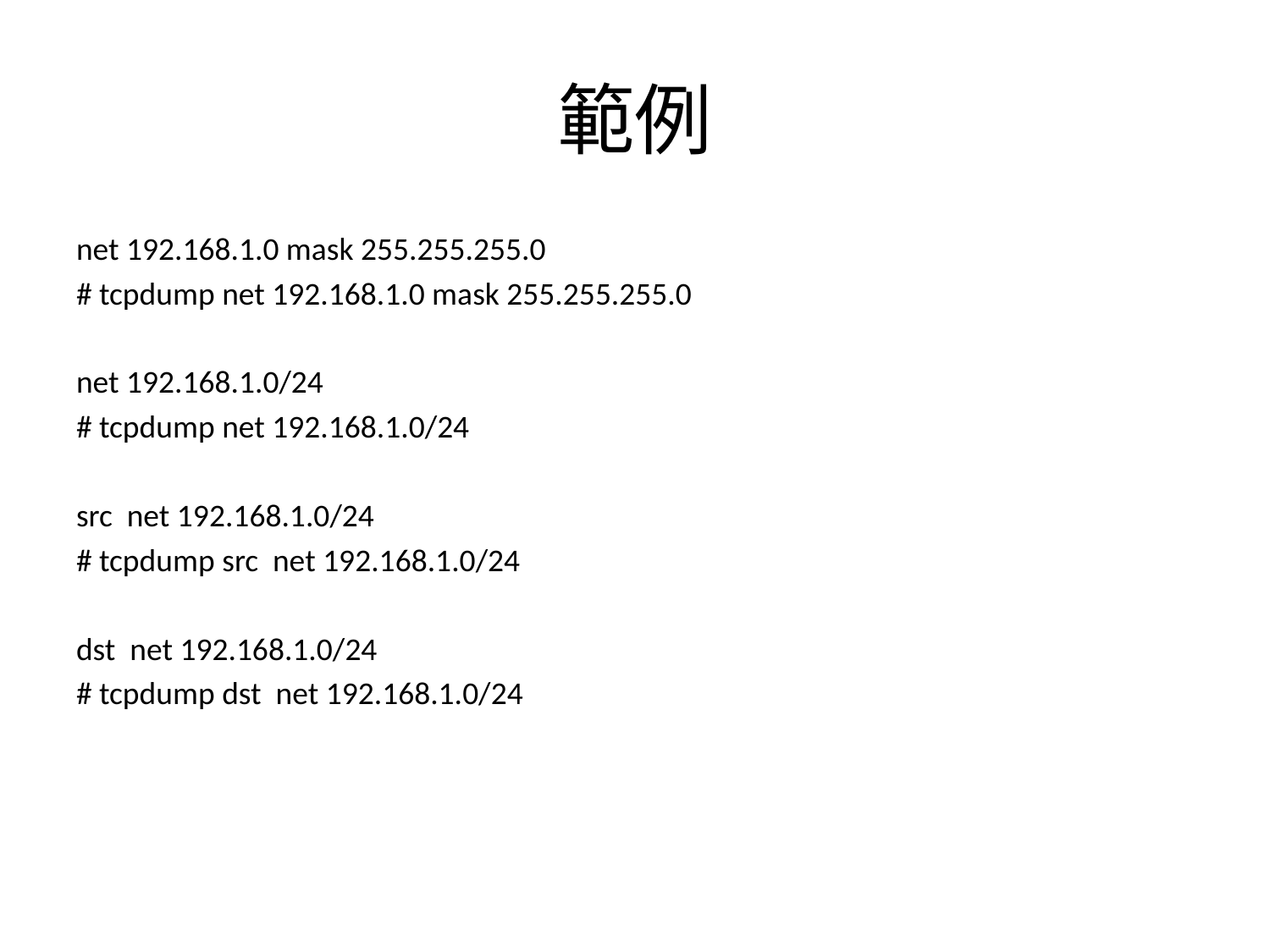

# 範例
net 192.168.1.0 mask 255.255.255.0
# tcpdump net 192.168.1.0 mask 255.255.255.0

net 192.168.1.0/24
# tcpdump net 192.168.1.0/24

src  net 192.168.1.0/24
# tcpdump src  net 192.168.1.0/24

dst  net 192.168.1.0/24
# tcpdump dst  net 192.168.1.0/24